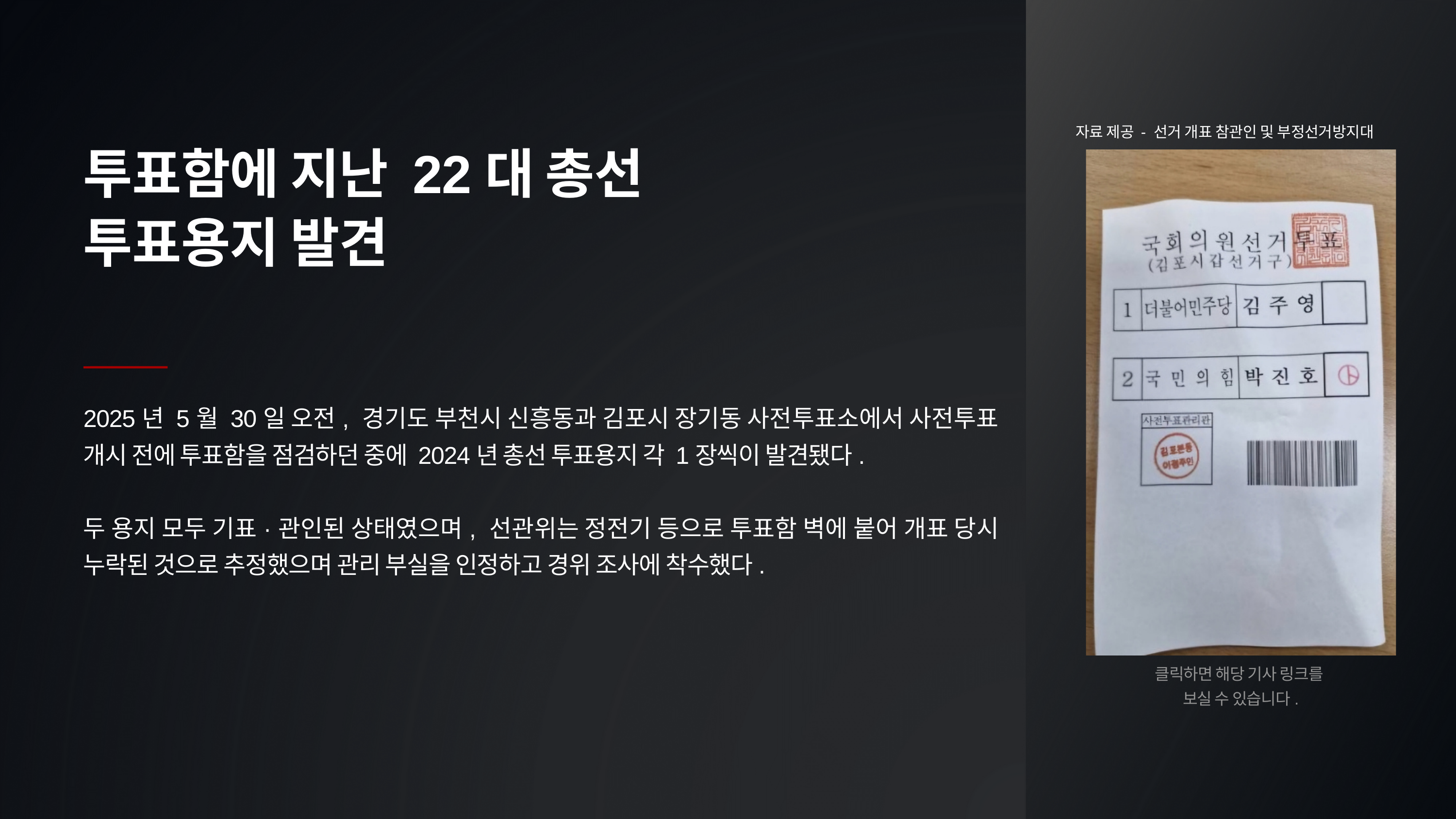

자료 제공 - 선거 개표 참관인 및 부정선거방지대
투표함에 지난 22대 총선
투표용지 발견

2025년 5월 30일 오전, 경기도 부천시 신흥동과 김포시 장기동 사전투표소에서 사전투표 개시 전에 투표함을 점검하던 중에 2024년 총선 투표용지 각 1장씩이 발견됐다.

두 용지 모두 기표·관인된 상태였으며, 선관위는 정전기 등으로 투표함 벽에 붙어 개표 당시 누락된 것으로 추정했으며 관리 부실을 인정하고 경위 조사에 착수했다.
클릭하면 해당 기사 링크를
보실 수 있습니다.